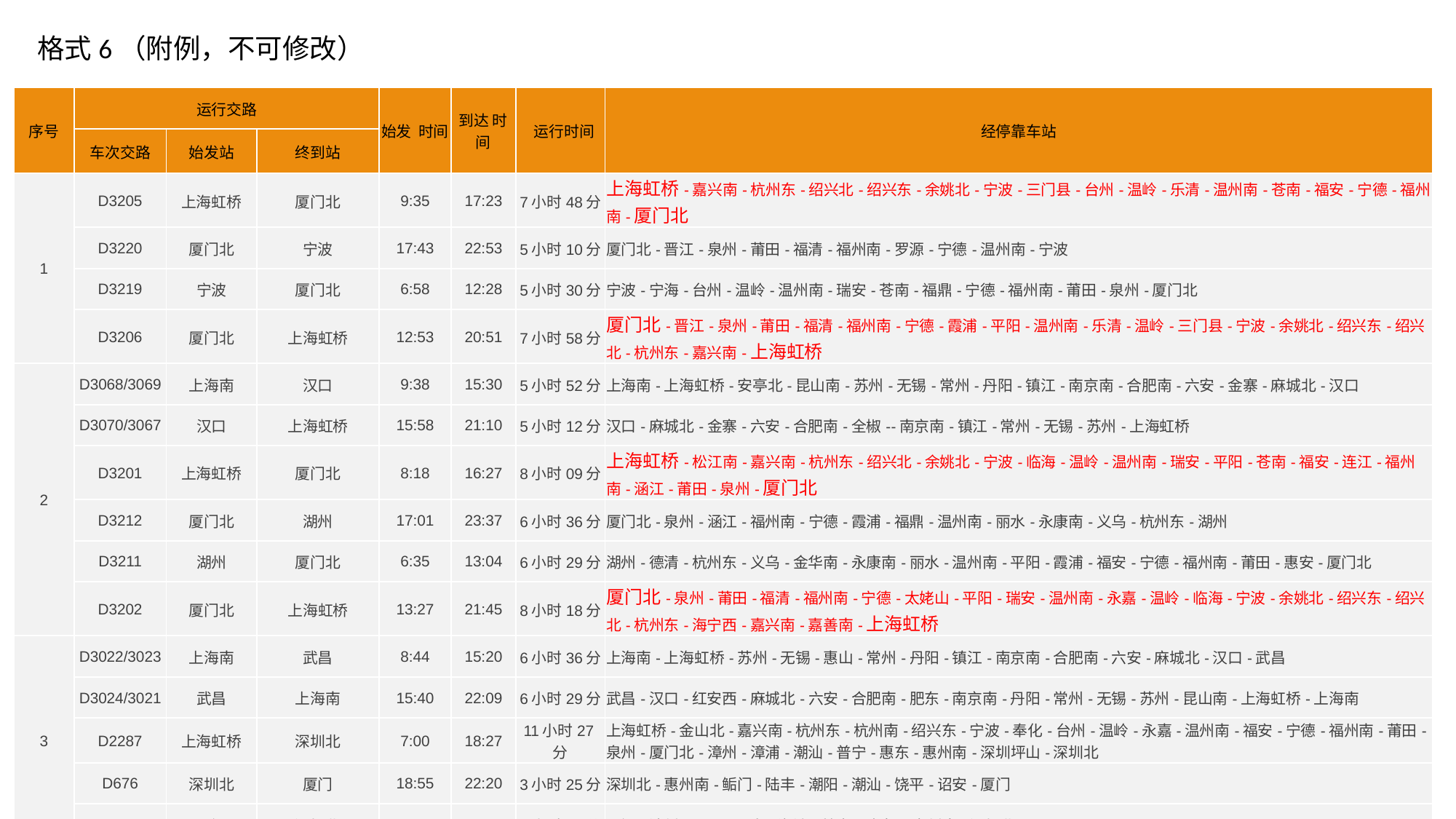

格式6（附例，不可修改）

| 序号 | 运行交路 |  |  | 始发 时间 | 到达 时间 | 运行时间 | 经停靠车站 |
| --- | --- | --- | --- | --- | --- | --- | --- |
|  | 车次交路 | 始发站 | 终到站 |  |  |  |  |
| 1 | D3205 | 上海虹桥 | 厦门北 | 9:35 | 17:23 | 7小时48分 | 上海虹桥-嘉兴南-杭州东-绍兴北-绍兴东-余姚北-宁波-三门县-台州-温岭-乐清-温州南-苍南-福安-宁德-福州南-厦门北 |
|  | D3220 | 厦门北 | 宁波 | 17:43 | 22:53 | 5小时10分 | 厦门北-晋江-泉州-莆田-福清-福州南-罗源-宁德-温州南-宁波 |
|  | D3219 | 宁波 | 厦门北 | 6:58 | 12:28 | 5小时30分 | 宁波-宁海-台州-温岭-温州南-瑞安-苍南-福鼎-宁德-福州南-莆田-泉州-厦门北 |
|  | D3206 | 厦门北 | 上海虹桥 | 12:53 | 20:51 | 7小时58分 | 厦门北-晋江-泉州-莆田-福清-福州南-宁德-霞浦-平阳-温州南-乐清-温岭-三门县-宁波-余姚北-绍兴东-绍兴北-杭州东-嘉兴南-上海虹桥 |
| 2 | D3068/3069 | 上海南 | 汉口 | 9:38 | 15:30 | 5小时52分 | 上海南-上海虹桥-安亭北-昆山南-苏州-无锡-常州-丹阳-镇江-南京南-合肥南-六安-金寨-麻城北-汉口 |
|  | D3070/3067 | 汉口 | 上海虹桥 | 15:58 | 21:10 | 5小时12分 | 汉口-麻城北-金寨-六安-合肥南-全椒--南京南-镇江-常州-无锡-苏州-上海虹桥 |
|  | D3201 | 上海虹桥 | 厦门北 | 8:18 | 16:27 | 8小时09分 | 上海虹桥-松江南-嘉兴南-杭州东-绍兴北-余姚北-宁波-临海-温岭-温州南-瑞安-平阳-苍南-福安-连江-福州南-涵江-莆田-泉州-厦门北 |
|  | D3212 | 厦门北 | 湖州 | 17:01 | 23:37 | 6小时36分 | 厦门北-泉州-涵江-福州南-宁德-霞浦-福鼎-温州南-丽水-永康南-义乌-杭州东-湖州 |
|  | D3211 | 湖州 | 厦门北 | 6:35 | 13:04 | 6小时29分 | 湖州-德清-杭州东-义乌-金华南-永康南-丽水-温州南-平阳-霞浦-福安-宁德-福州南-莆田-惠安-厦门北 |
|  | D3202 | 厦门北 | 上海虹桥 | 13:27 | 21:45 | 8小时18分 | 厦门北-泉州-莆田-福清-福州南-宁德-太姥山-平阳-瑞安-温州南-永嘉-温岭-临海-宁波-余姚北-绍兴东-绍兴北-杭州东-海宁西-嘉兴南-嘉善南-上海虹桥 |
| 3 | D3022/3023 | 上海南 | 武昌 | 8:44 | 15:20 | 6小时36分 | 上海南-上海虹桥-苏州-无锡-惠山-常州-丹阳-镇江-南京南-合肥南-六安-麻城北-汉口-武昌 |
|  | D3024/3021 | 武昌 | 上海南 | 15:40 | 22:09 | 6小时29分 | 武昌-汉口-红安西-麻城北-六安-合肥南-肥东-南京南-丹阳-常州-无锡-苏州-昆山南-上海虹桥-上海南 |
|  | D2287 | 上海虹桥 | 深圳北 | 7:00 | 18:27 | 11小时27分 | 上海虹桥-金山北-嘉兴南-杭州东-杭州南-绍兴东-宁波-奉化-台州-温岭-永嘉-温州南-福安-宁德-福州南-莆田-泉州-厦门北-漳州-漳浦-潮汕-普宁-惠东-惠州南-深圳坪山-深圳北 |
|  | D676 | 深圳北 | 厦门 | 18:55 | 22:20 | 3小时25分 | 深圳北-惠州南-鲘门-陆丰-潮阳-潮汕-饶平-诏安-厦门 |
|  | D675 | 厦门 | 深圳北 | 6:34 | 9:59 | 3小时25分 | 厦门-漳州-云霄-诏安-潮汕-普宁-陆丰--惠州南-深圳北 |